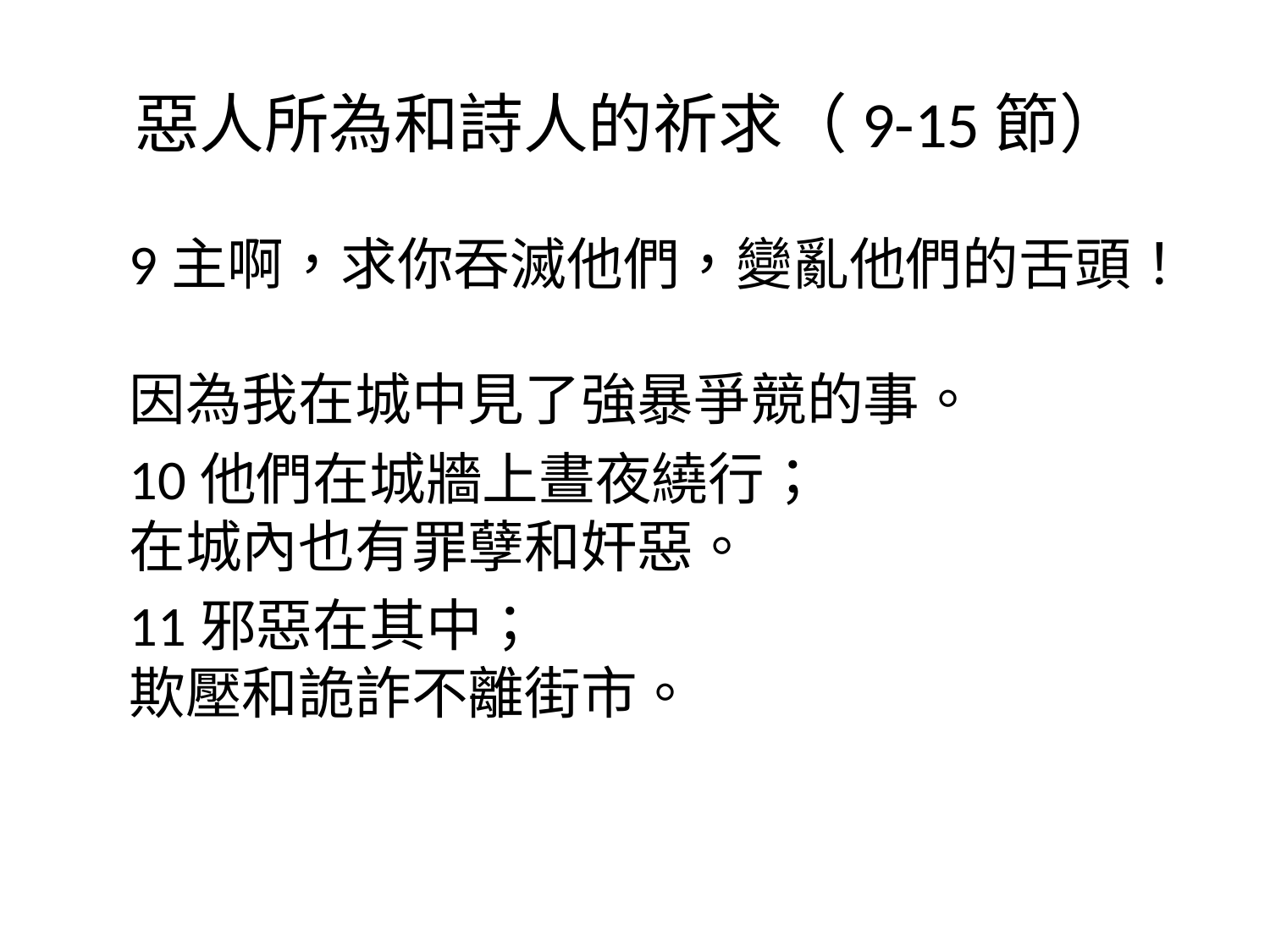

# 惡人所為和詩人的祈求（9-15節）
9主啊，求你吞滅他們，變亂他們的舌頭！
因為我在城中見了強暴爭競的事。
10他們在城牆上晝夜繞行；
在城內也有罪孽和奸惡。
11邪惡在其中；
欺壓和詭詐不離街市。